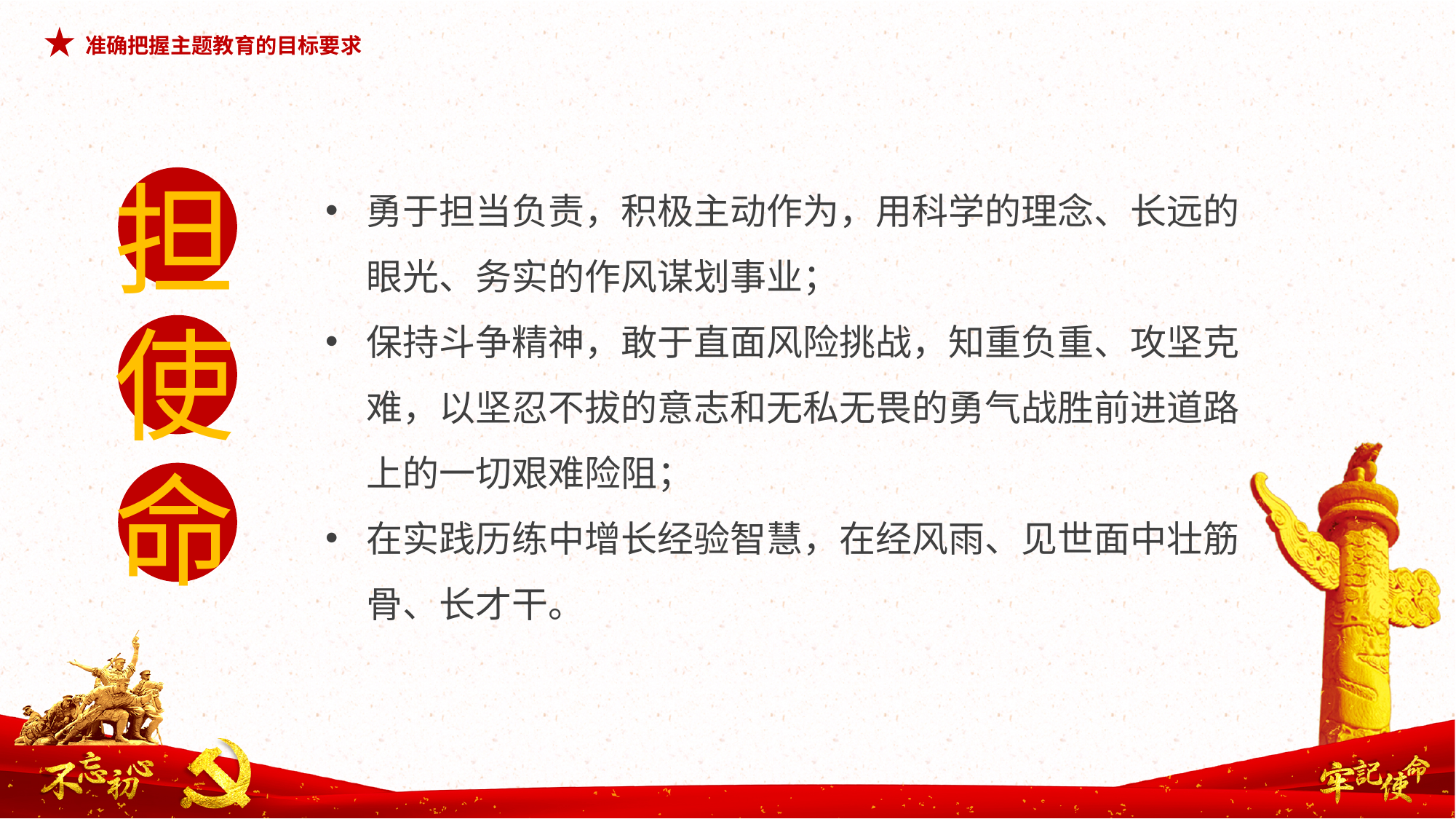

担使命

勇于担当负责，积极主动作为，用科学的理念、长远的眼光、务实的作风谋划事业；
保持斗争精神，敢于直面风险挑战，知重负重、攻坚克难，以坚忍不拔的意志和无私无畏的勇气战胜前进道路上的一切艰难险阻；
在实践历练中增长经验智慧，在经风雨、见世面中壮筋骨、长才干。